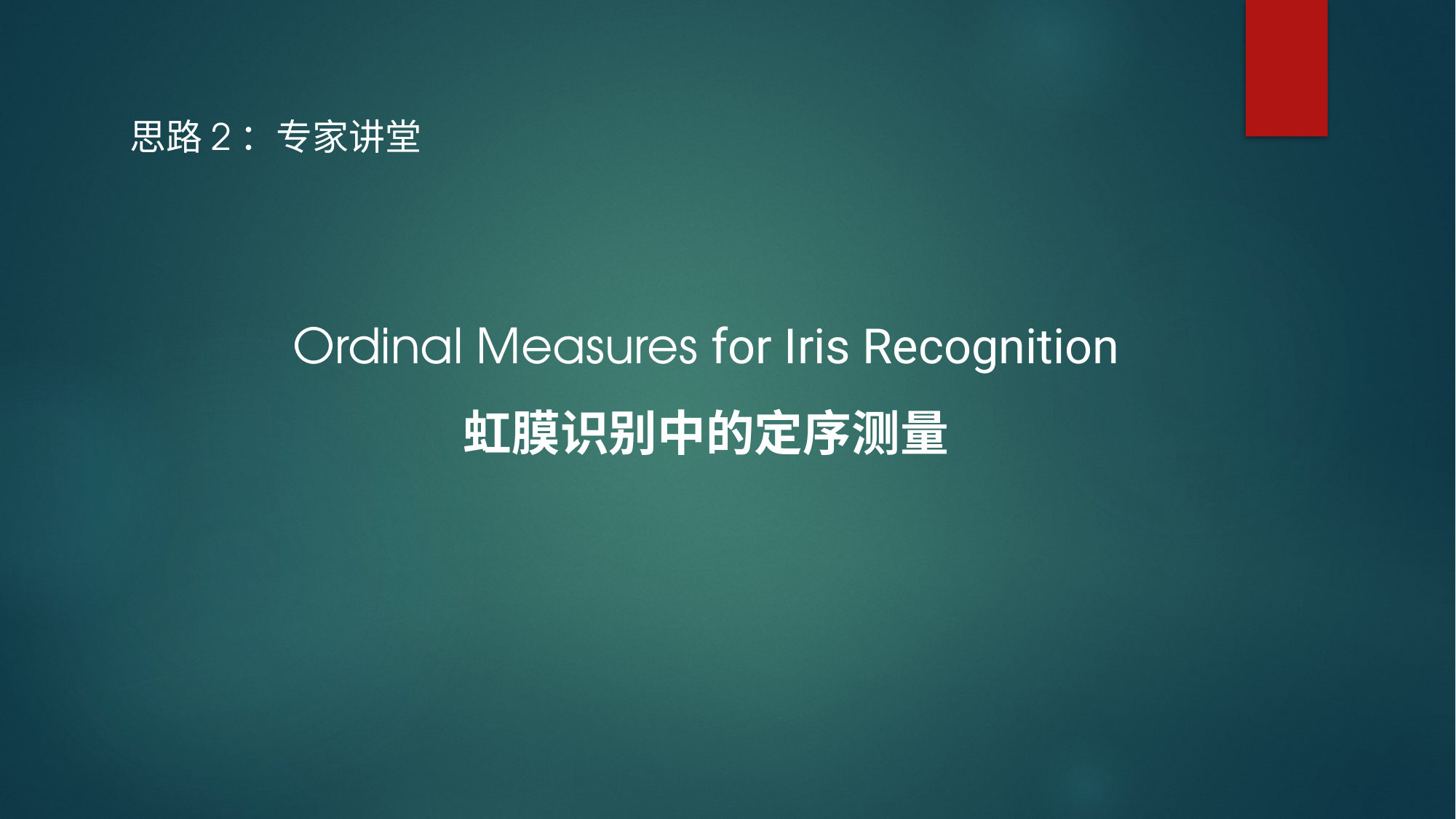

思路2：专家讲堂
# Ordinal Measures for Iris Recognition 虹膜识别中的定序测量